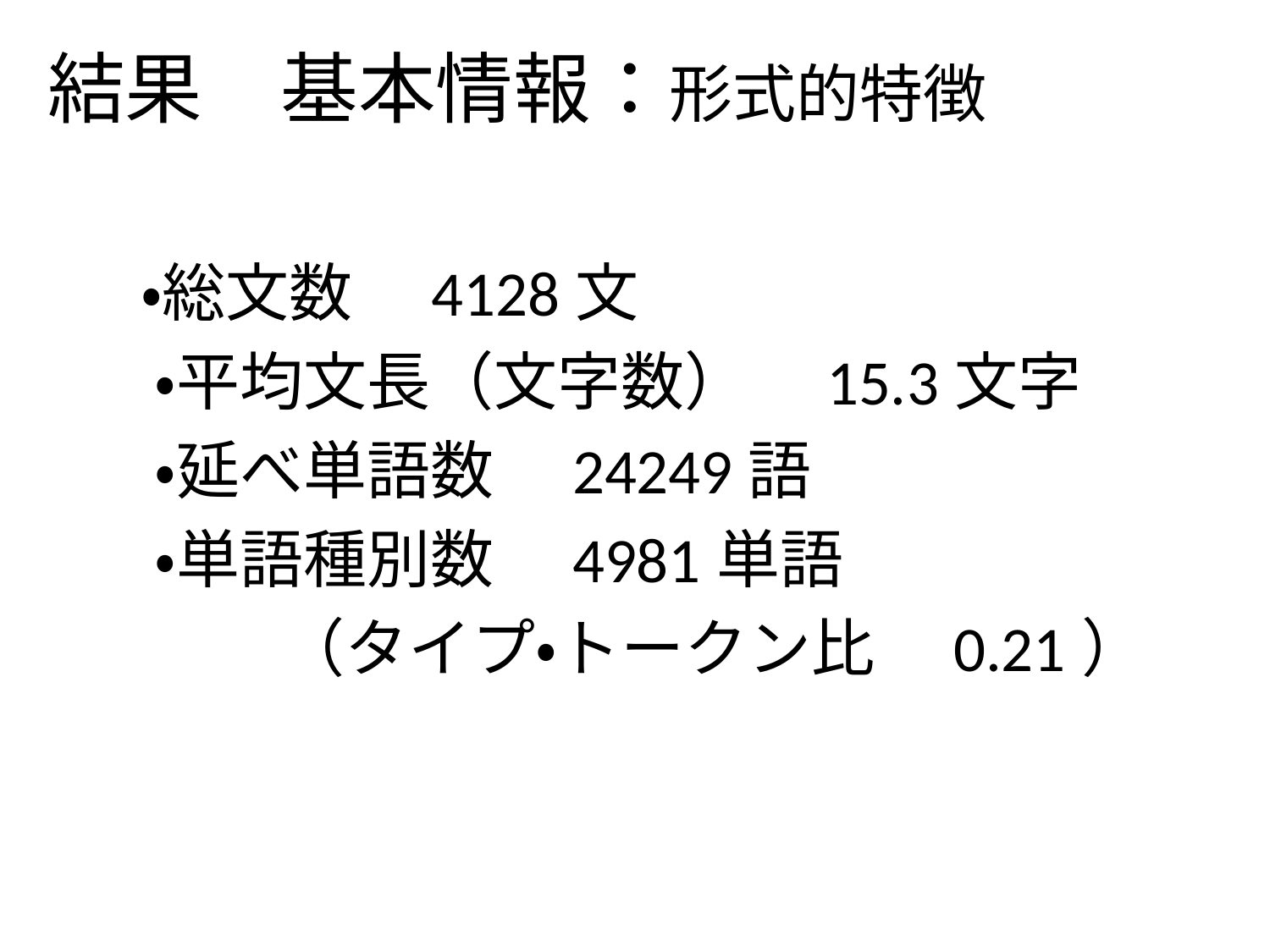

# 結果　基本情報：形式的特徴
　　・総文数　4128文
　　・平均文長（文字数）　15.3文字
　　・延べ単語数　24249語
　　・単語種別数　4981単語
　　　　（タイプ・トークン比　0.21）